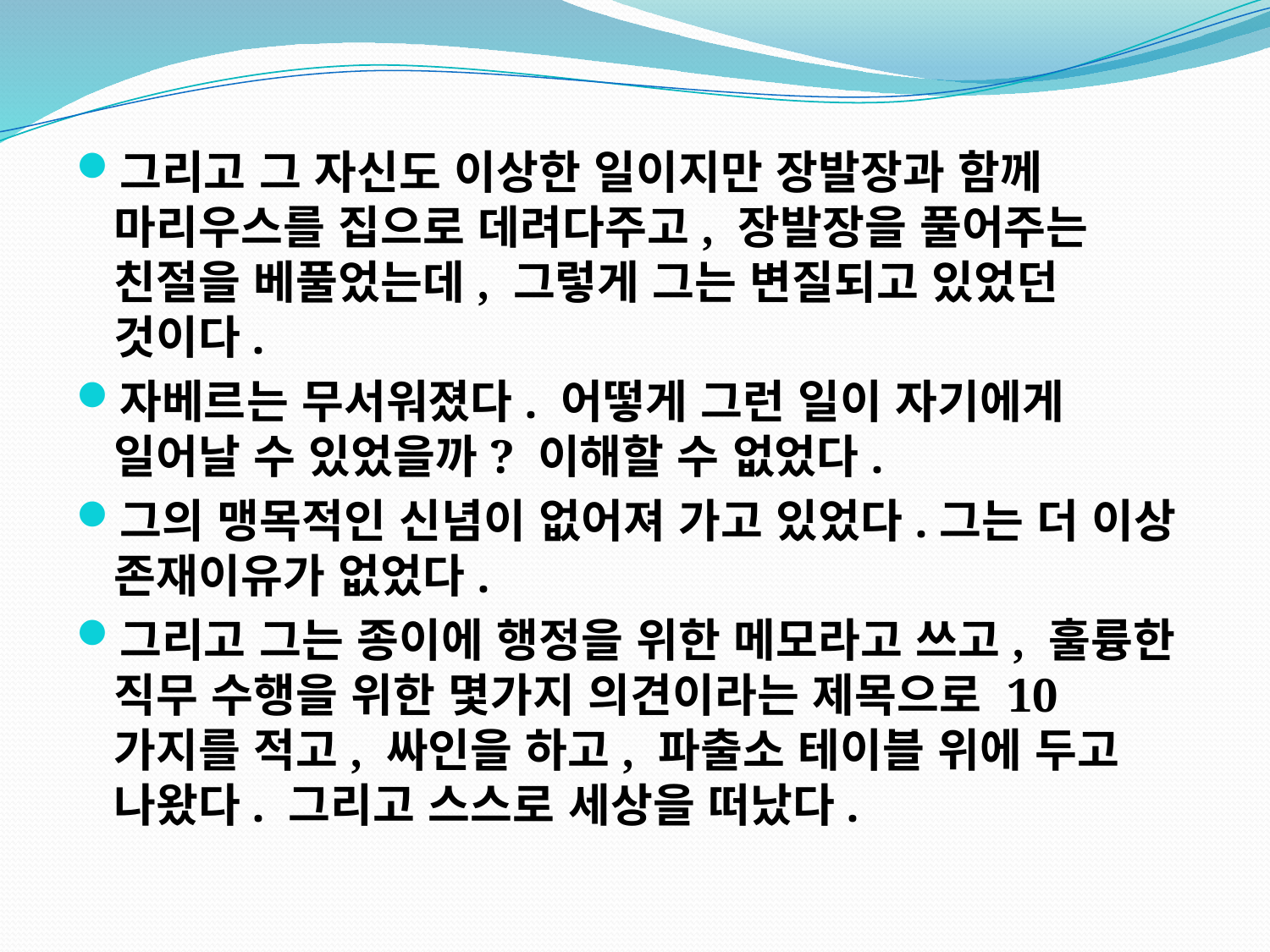

#
그리고 그 자신도 이상한 일이지만 장발장과 함께 마리우스를 집으로 데려다주고, 장발장을 풀어주는 친절을 베풀었는데, 그렇게 그는 변질되고 있었던 것이다.
자베르는 무서워졌다. 어떻게 그런 일이 자기에게 일어날 수 있었을까? 이해할 수 없었다.
그의 맹목적인 신념이 없어져 가고 있었다.그는 더 이상 존재이유가 없었다.
그리고 그는 종이에 행정을 위한 메모라고 쓰고, 훌륭한 직무 수행을 위한 몇가지 의견이라는 제목으로 10가지를 적고, 싸인을 하고, 파출소 테이블 위에 두고 나왔다. 그리고 스스로 세상을 떠났다.